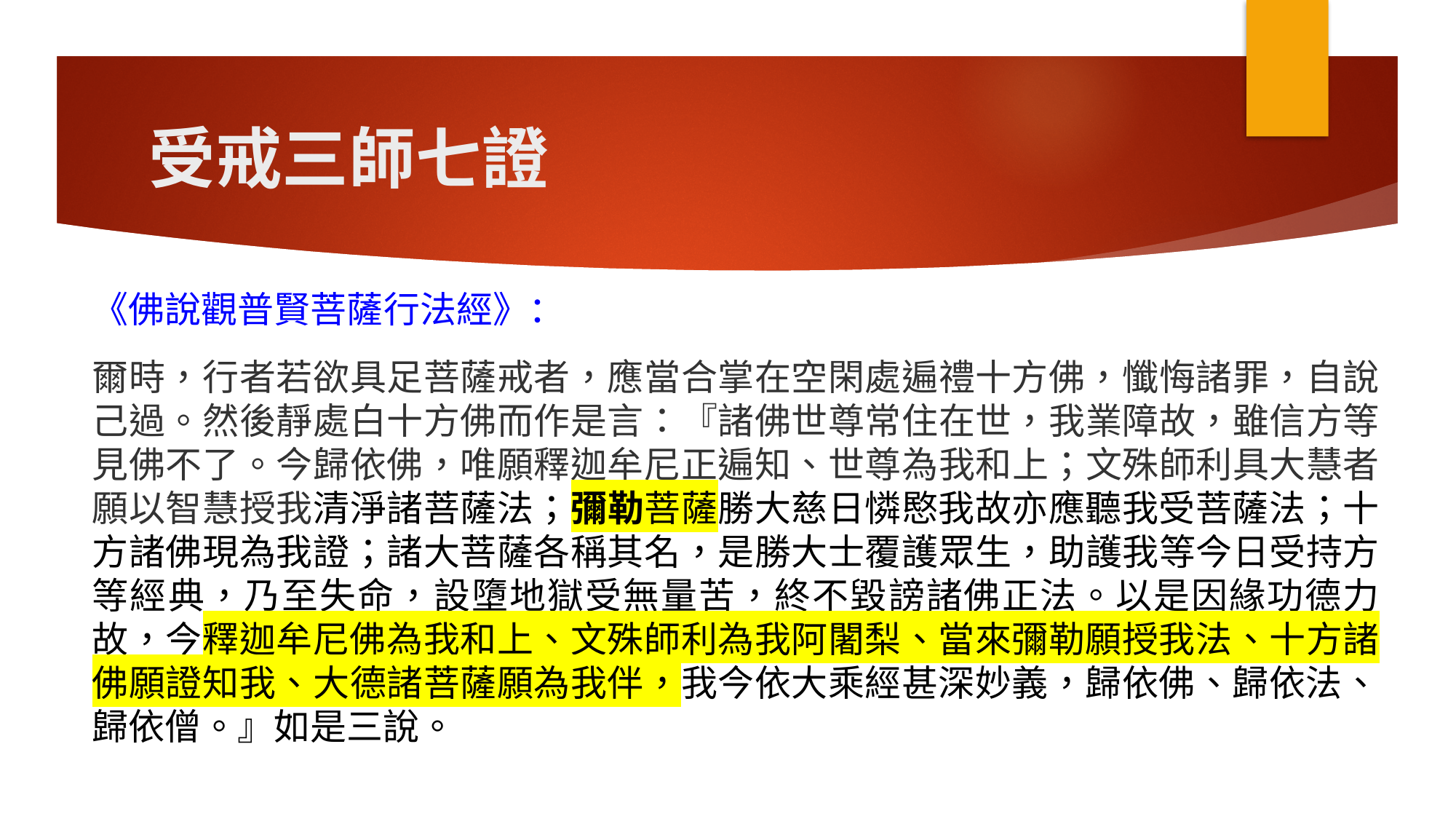

# 受戒三師七證
《佛說觀普賢菩薩行法經》：
爾時，行者若欲具足菩薩戒者，應當合掌在空閑處遍禮十方佛，懺悔諸罪，自說己過。然後靜處白十方佛而作是言：『諸佛世尊常住在世，我業障故，雖信方等見佛不了。今歸依佛，唯願釋迦牟尼正遍知、世尊為我和上；文殊師利具大慧者願以智慧授我清淨諸菩薩法；彌勒菩薩勝大慈日憐愍我故亦應聽我受菩薩法；十方諸佛現為我證；諸大菩薩各稱其名，是勝大士覆護眾生，助護我等今日受持方等經典，乃至失命，設墮地獄受無量苦，終不毀謗諸佛正法。以是因緣功德力故，今釋迦牟尼佛為我和上、文殊師利為我阿闍梨、當來彌勒願授我法、十方諸佛願證知我、大德諸菩薩願為我伴，我今依大乘經甚深妙義，歸依佛、歸依法、歸依僧。』如是三說。